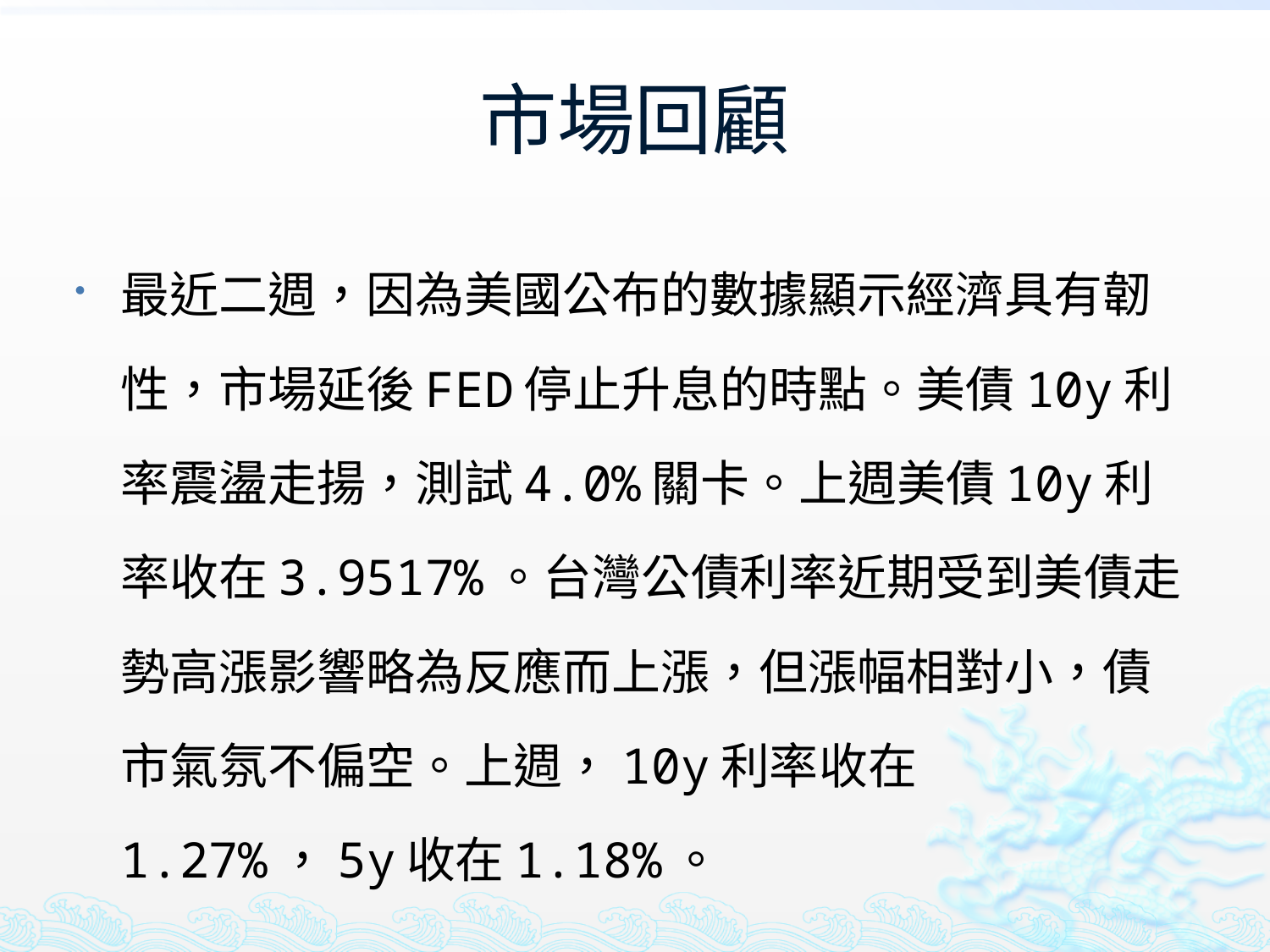

# 市場回顧
最近二週，因為美國公布的數據顯示經濟具有韌性，市場延後FED停止升息的時點。美債10y利率震盪走揚，測試4.0%關卡。上週美債10y利率收在3.9517%。台灣公債利率近期受到美債走勢高漲影響略為反應而上漲，但漲幅相對小，債市氣氛不偏空。上週，10y利率收在1.27%，5y收在1.18%。